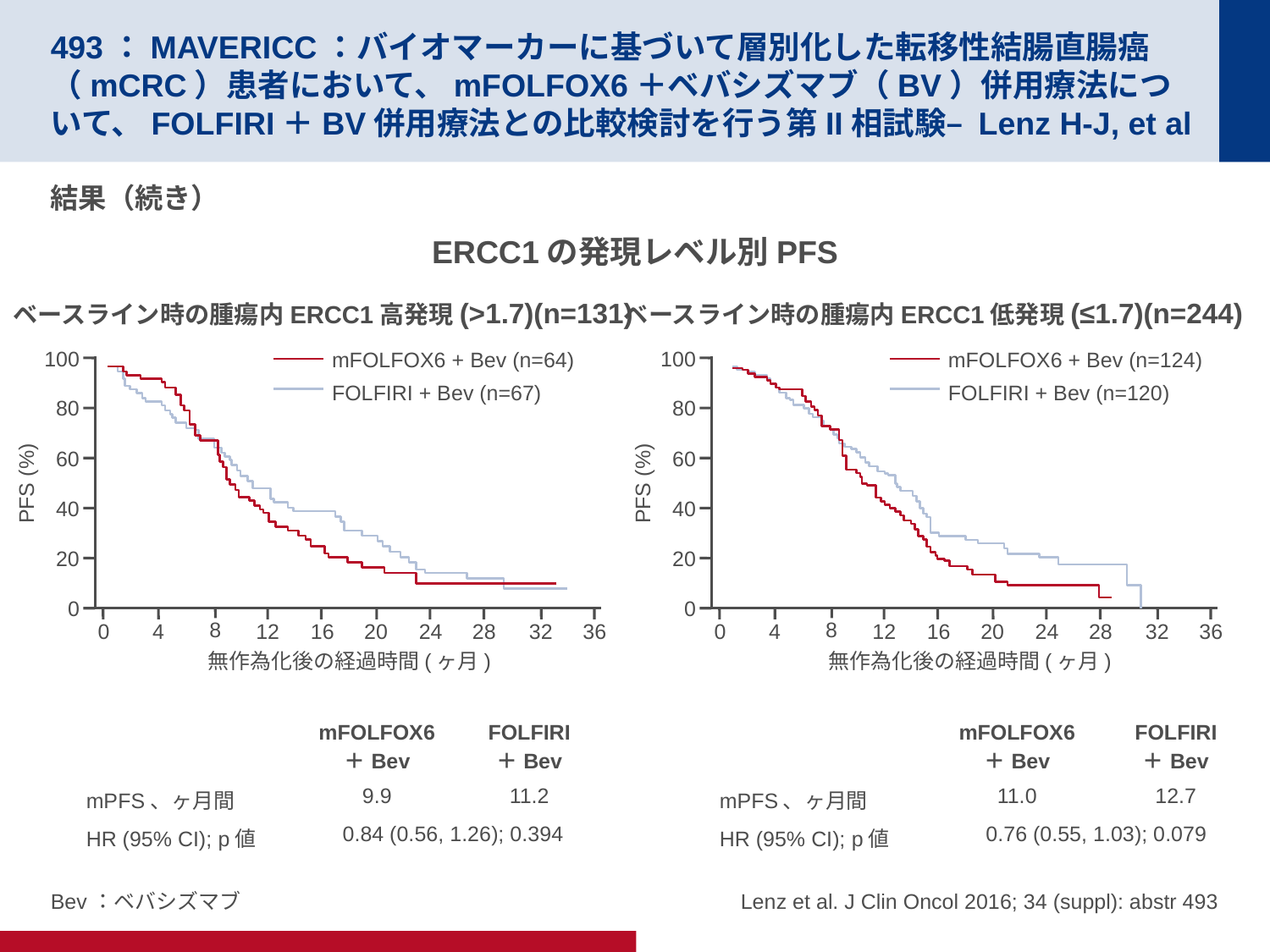

# 493：MAVERICC：バイオマーカーに基づいて層別化した転移性結腸直腸癌（mCRC）患者において、mFOLFOX6＋ベバシズマブ（BV）併用療法について、FOLFIRI＋BV併用療法との比較検討を行う第II相試験– Lenz H-J, et al
結果（続き）

ERCC1の発現レベル別PFS
ベースライン時の腫瘍内ERCC1高発現(>1.7)(n=131)
ベースライン時の腫瘍内ERCC1低発現(≤1.7)(n=244)
mFOLFOX6 + Bev (n=64)
FOLFIRI + Bev (n=67)
100

80

60

PFS (%)
40

20

0

8
0
4
12
16
20
24
28
32
36
無作為化後の経過時間(ヶ月)
mFOLFOX6 + Bev (n=124)
FOLFIRI + Bev (n=120)
100

80

60

PFS (%)
40

20

0

8
0
4
12
16
20
24
28
32
36
無作為化後の経過時間(ヶ月)

|  | mFOLFOX6 ＋Bev | FOLFIRI ＋Bev |
| --- | --- | --- |
| mPFS、ヶ月間 | 9.9 | 11.2 |
| HR (95% CI); p値 | 0.84 (0.56, 1.26); 0.394 |  |
|  | mFOLFOX6 ＋Bev | FOLFIRI ＋Bev |
| --- | --- | --- |
| mPFS、ヶ月間 | 11.0 | 12.7 |
| HR (95% CI); p値 | 0.76 (0.55, 1.03); 0.079 |  |
Bev：ベバシズマブ
Lenz et al. J Clin Oncol 2016; 34 (suppl): abstr 493